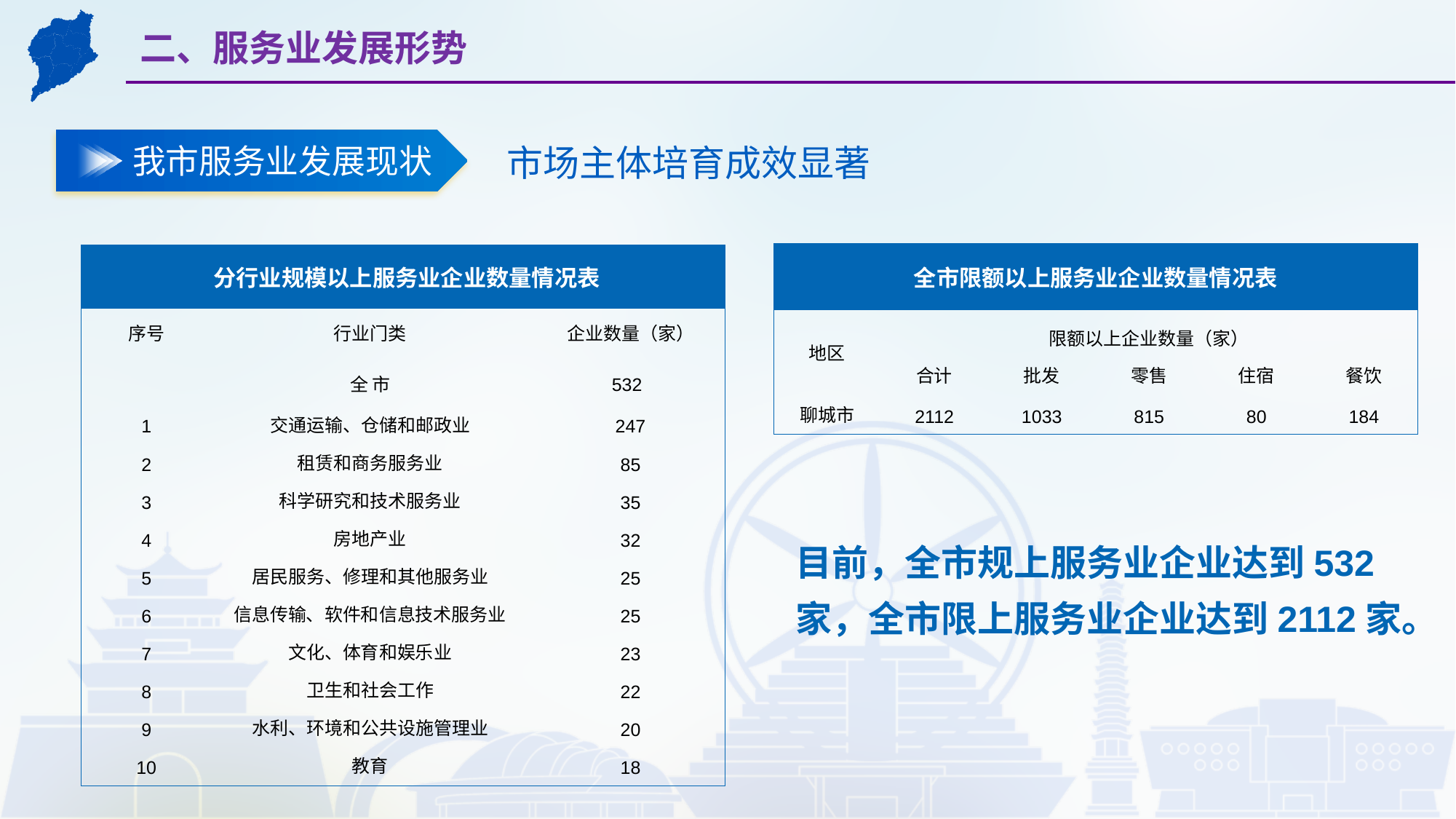

二、服务业发展形势

我市服务业发展现状

市场主体培育成效显著
| 全市限额以上服务业企业数量情况表 |  |  |  |  |  |
| --- | --- | --- | --- | --- | --- |
| 地区 | 限额以上企业数量（家） |  |  |  |  |
|  | 合计 | 批发 | 零售 | 住宿 | 餐饮 |
| 聊城市 | 2112 | 1033 | 815 | 80 | 184 |
| 分行业规模以上服务业企业数量情况表 |  |  |
| --- | --- | --- |
| 序号 | 行业门类 | 企业数量（家） |
|  | 全 市 | 532 |
| 1 | 交通运输、仓储和邮政业 | 247 |
| 2 | 租赁和商务服务业 | 85 |
| 3 | 科学研究和技术服务业 | 35 |
| 4 | 房地产业 | 32 |
| 5 | 居民服务、修理和其他服务业 | 25 |
| 6 | 信息传输、软件和信息技术服务业 | 25 |
| 7 | 文化、体育和娱乐业 | 23 |
| 8 | 卫生和社会工作 | 22 |
| 9 | 水利、环境和公共设施管理业 | 20 |
| 10 | 教育 | 18 |
目前，全市规上服务业企业达到532家，全市限上服务业企业达到2112家。